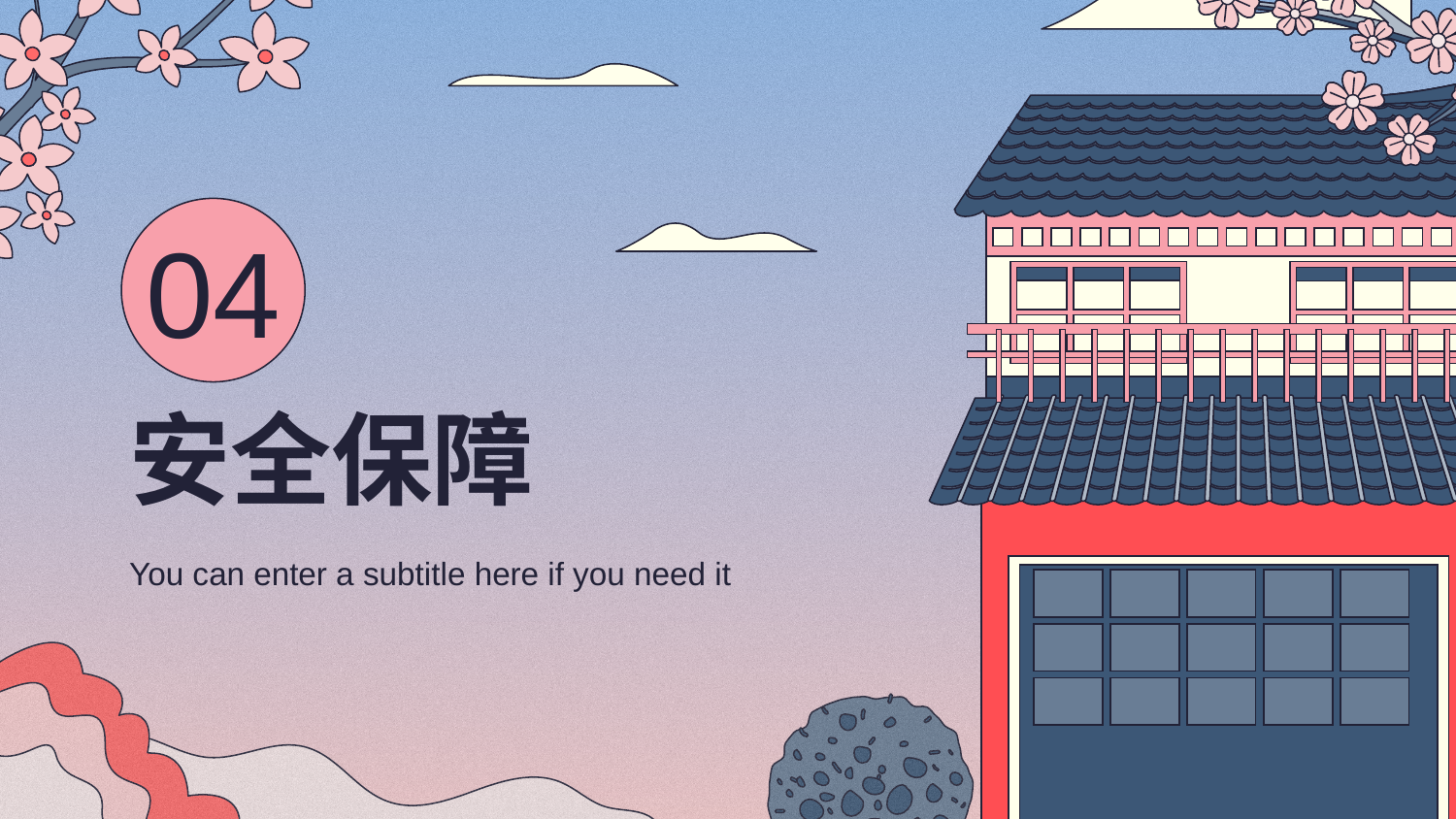

04

# 安全保障
You can enter a subtitle here if you need it